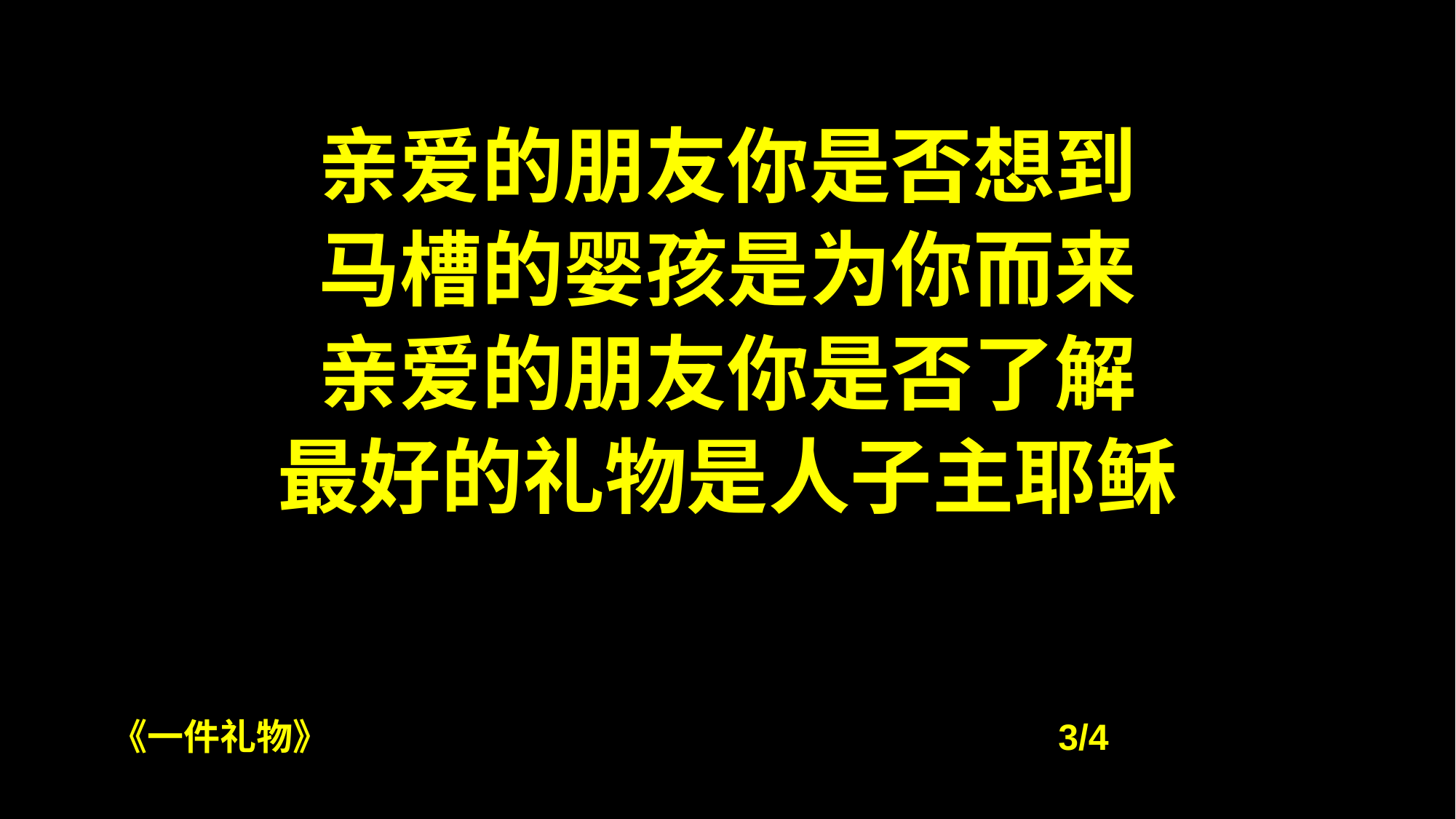

亲爱的朋友你是否想到
马槽的婴孩是为你而来
亲爱的朋友你是否了解
最好的礼物是人子主耶稣
# 《一件礼物》                                                                                        3/4